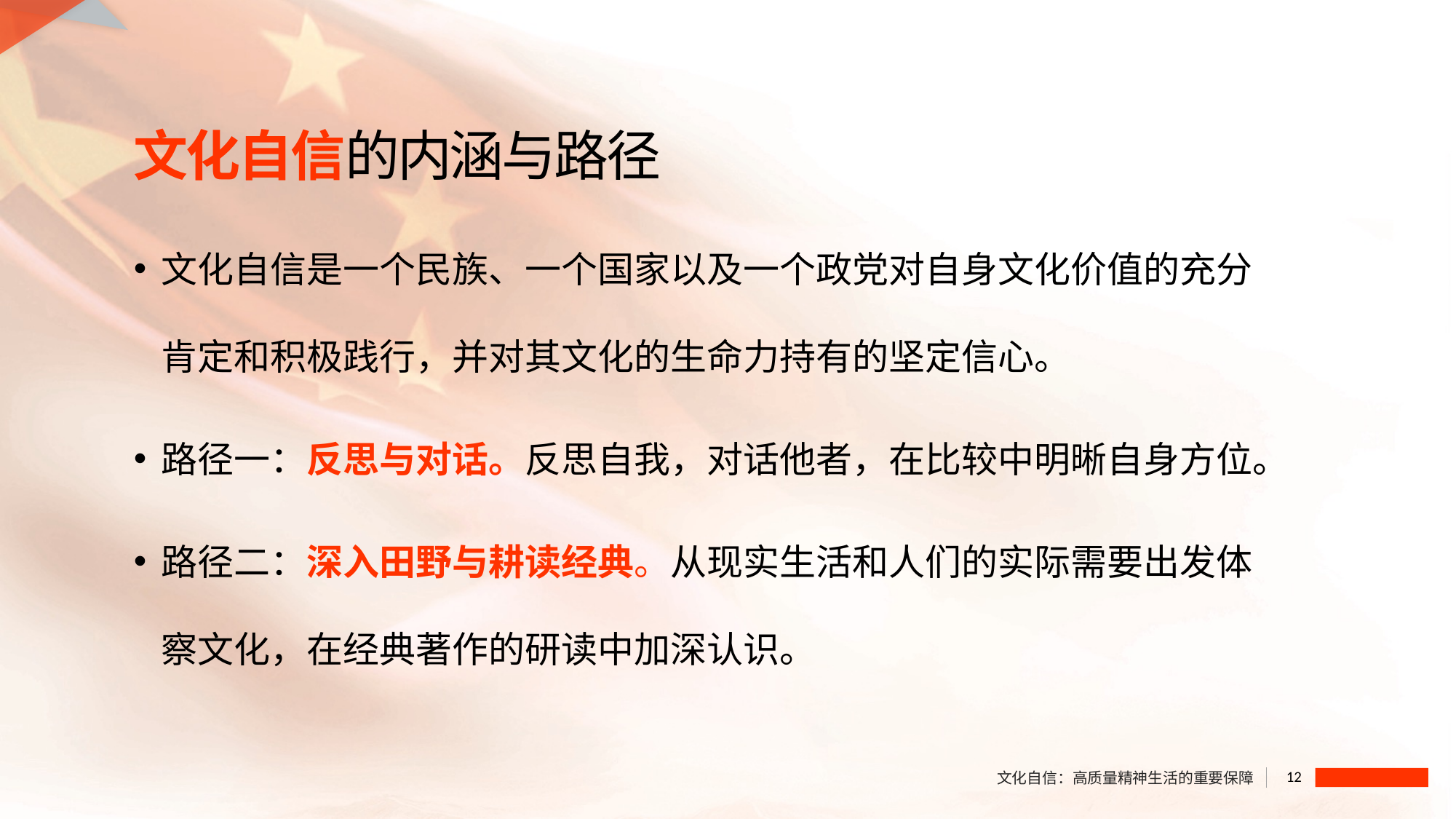

# 文化自信的内涵与路径
文化自信是一个民族、一个国家以及一个政党对自身文化价值的充分肯定和积极践行，并对其文化的生命力持有的坚定信心。
路径一：反思与对话。反思自我，对话他者，在比较中明晰自身方位。
路径二：深入田野与耕读经典。从现实生活和人们的实际需要出发体察文化，在经典著作的研读中加深认识。
12